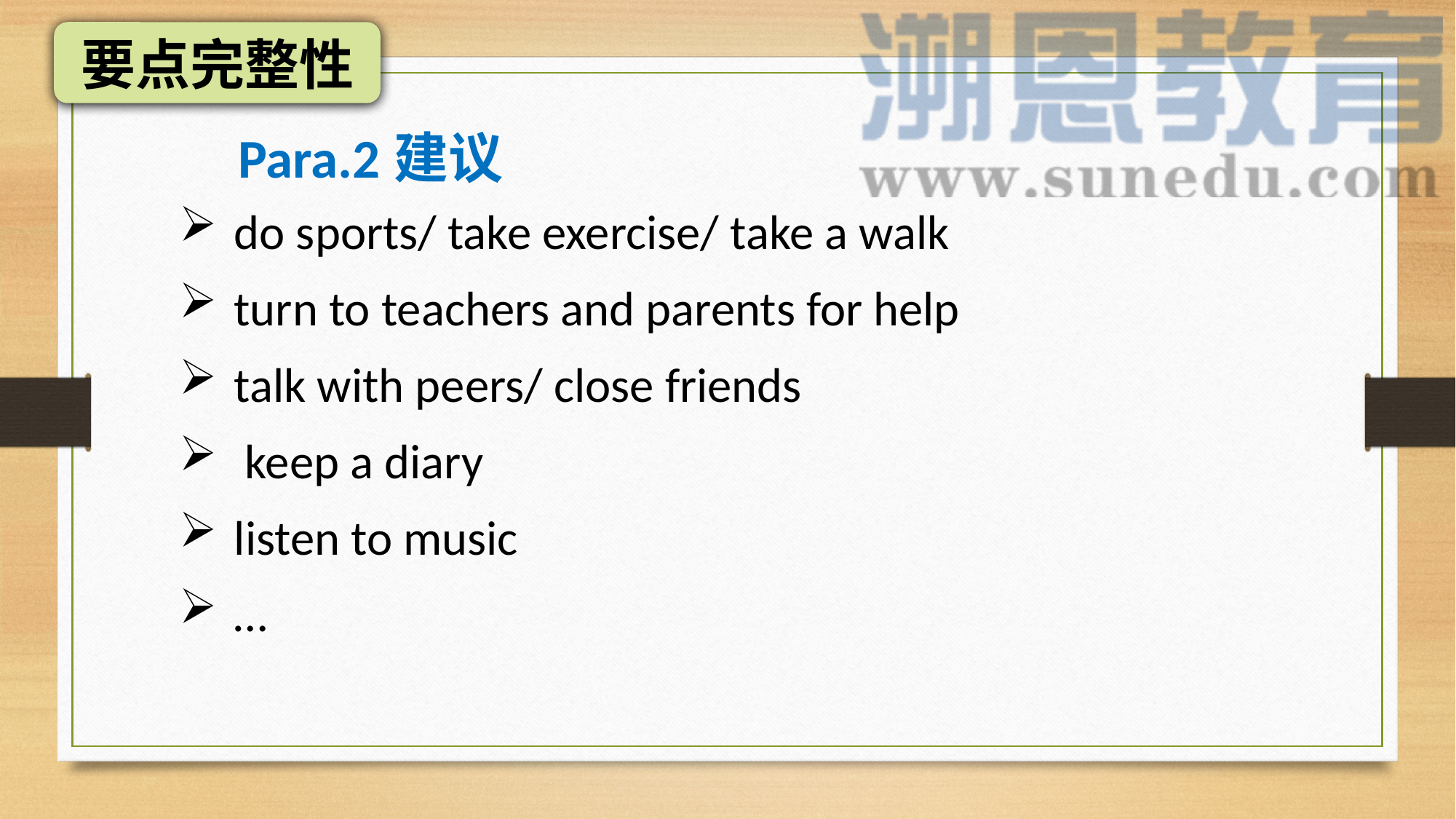

要点完整性
Para.2建议
do sports/ take exercise/ take a walk
turn to teachers and parents for help
talk with peers/ close friends
 keep a diary
listen to music
…